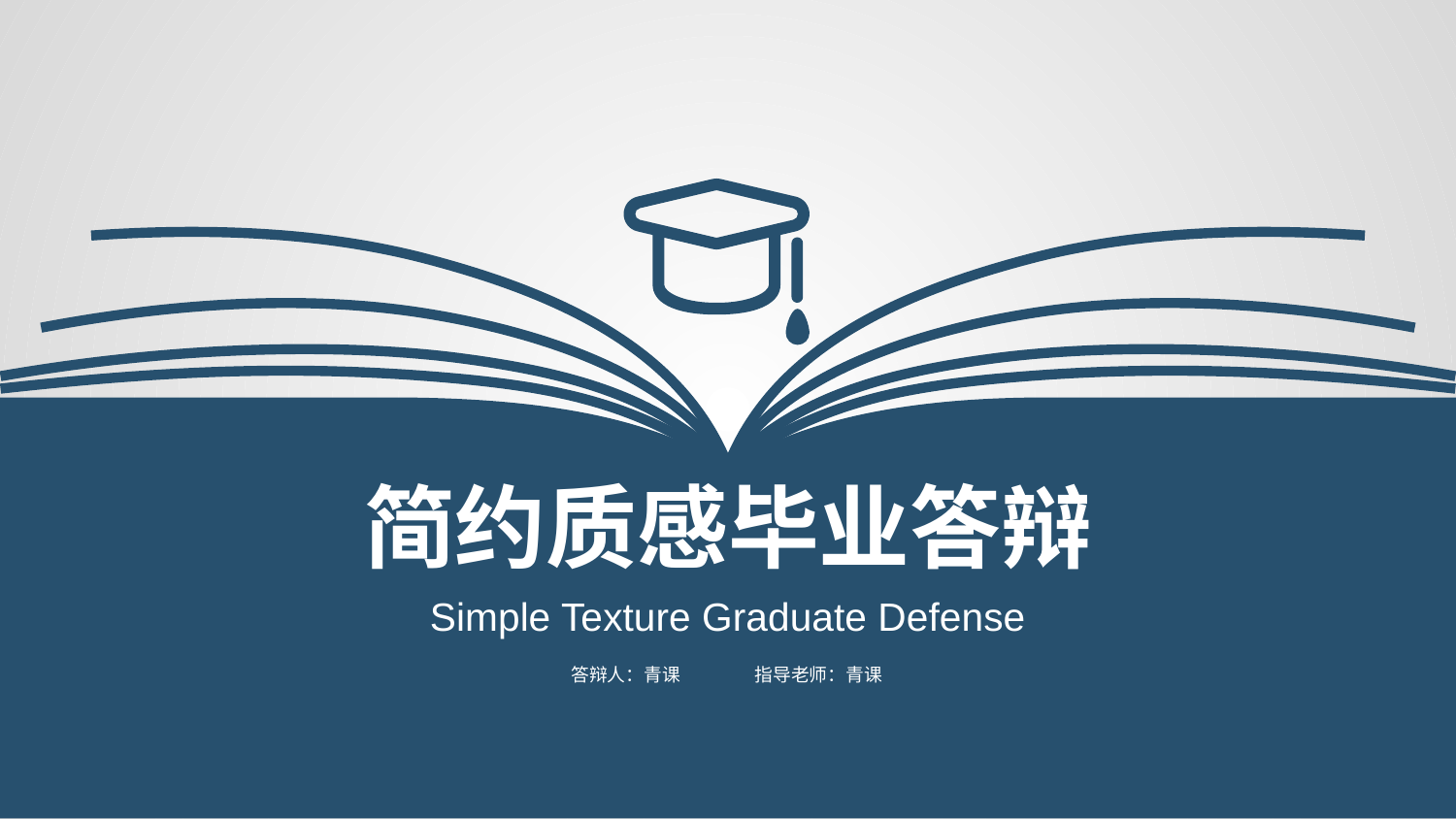

简约质感毕业答辩
Simple Texture Graduate Defense
答辩人：青课
指导老师：青课